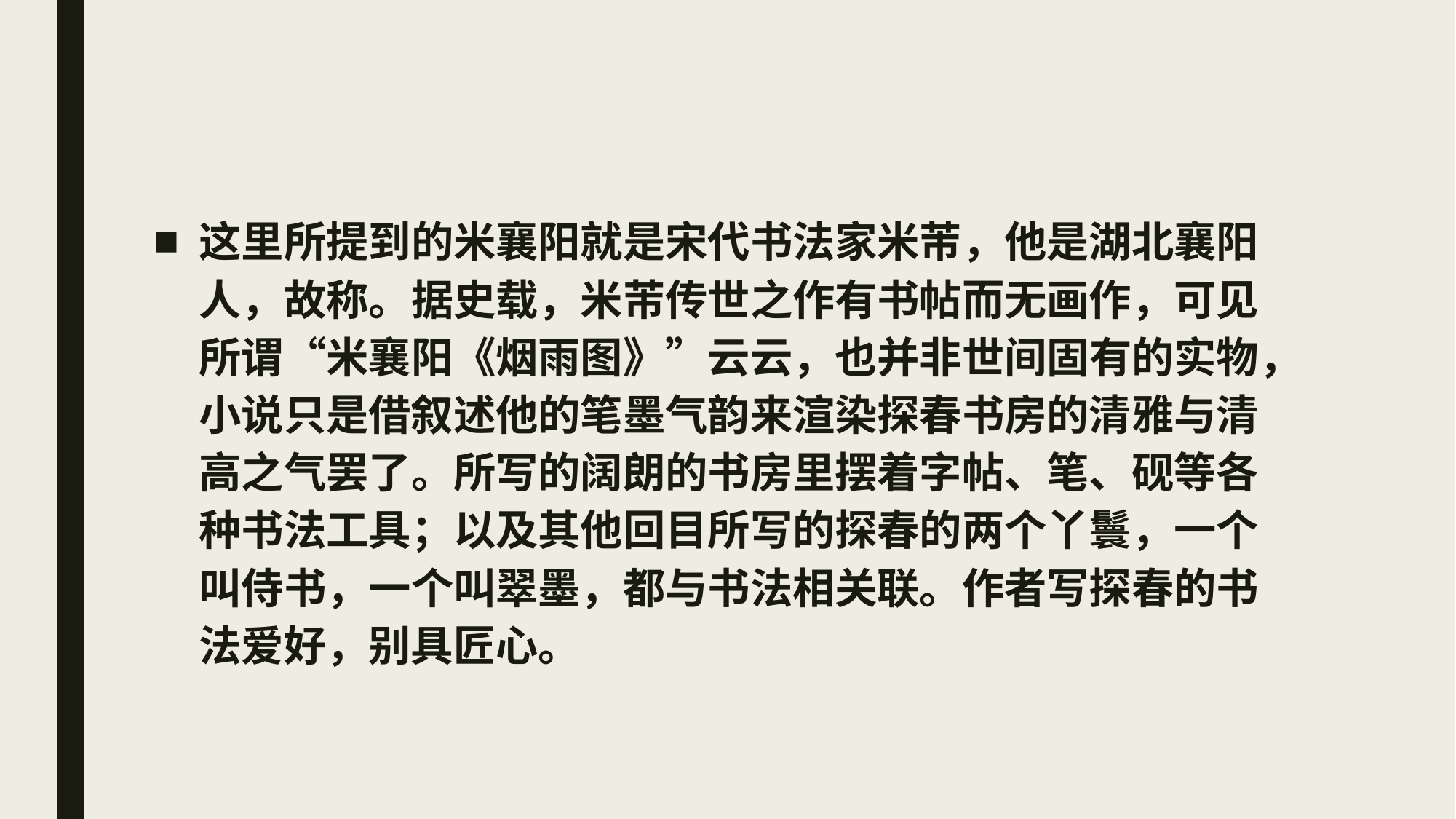

#
这里所提到的米襄阳就是宋代书法家米芾，他是湖北襄阳人，故称。据史载，米芾传世之作有书帖而无画作，可见所谓“米襄阳《烟雨图》”云云，也并非世间固有的实物，小说只是借叙述他的笔墨气韵来渲染探春书房的清雅与清高之气罢了。所写的阔朗的书房里摆着字帖、笔、砚等各种书法工具；以及其他回目所写的探春的两个丫鬟，一个叫侍书，一个叫翠墨，都与书法相关联。作者写探春的书法爱好，别具匠心。